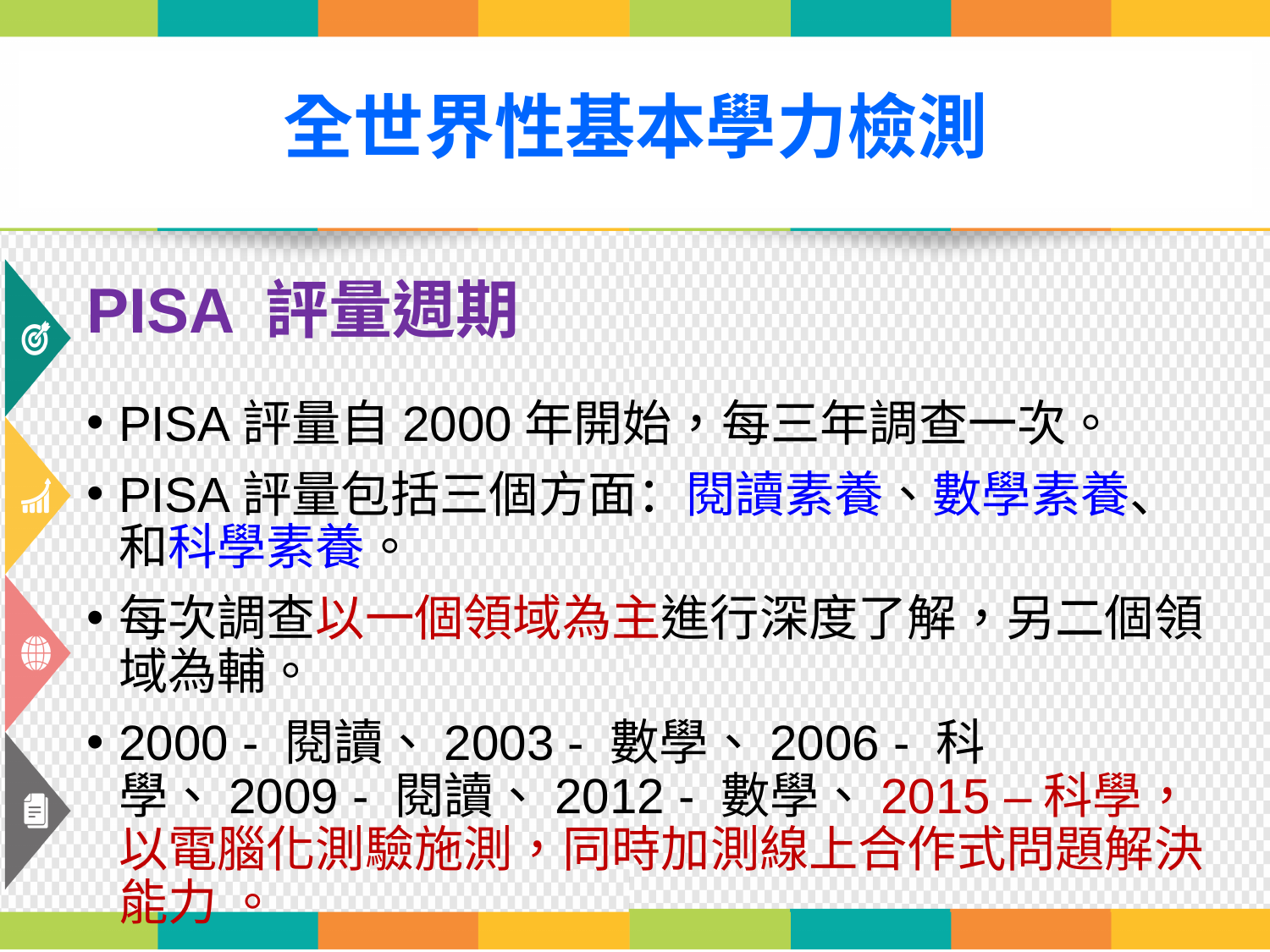

全世界性基本學力檢測
# PISA 評量週期
PISA評量自2000年開始，每三年調查一次。
PISA評量包括三個方面：閱讀素養、數學素養、和科學素養。
每次調查以一個領域為主進行深度了解，另二個領域為輔。
2000 - 閱讀、2003 - 數學、2006 - 科學、2009 - 閱讀、2012 - 數學、2015 –科學，以電腦化測驗施測，同時加測線上合作式問題解決能力 。